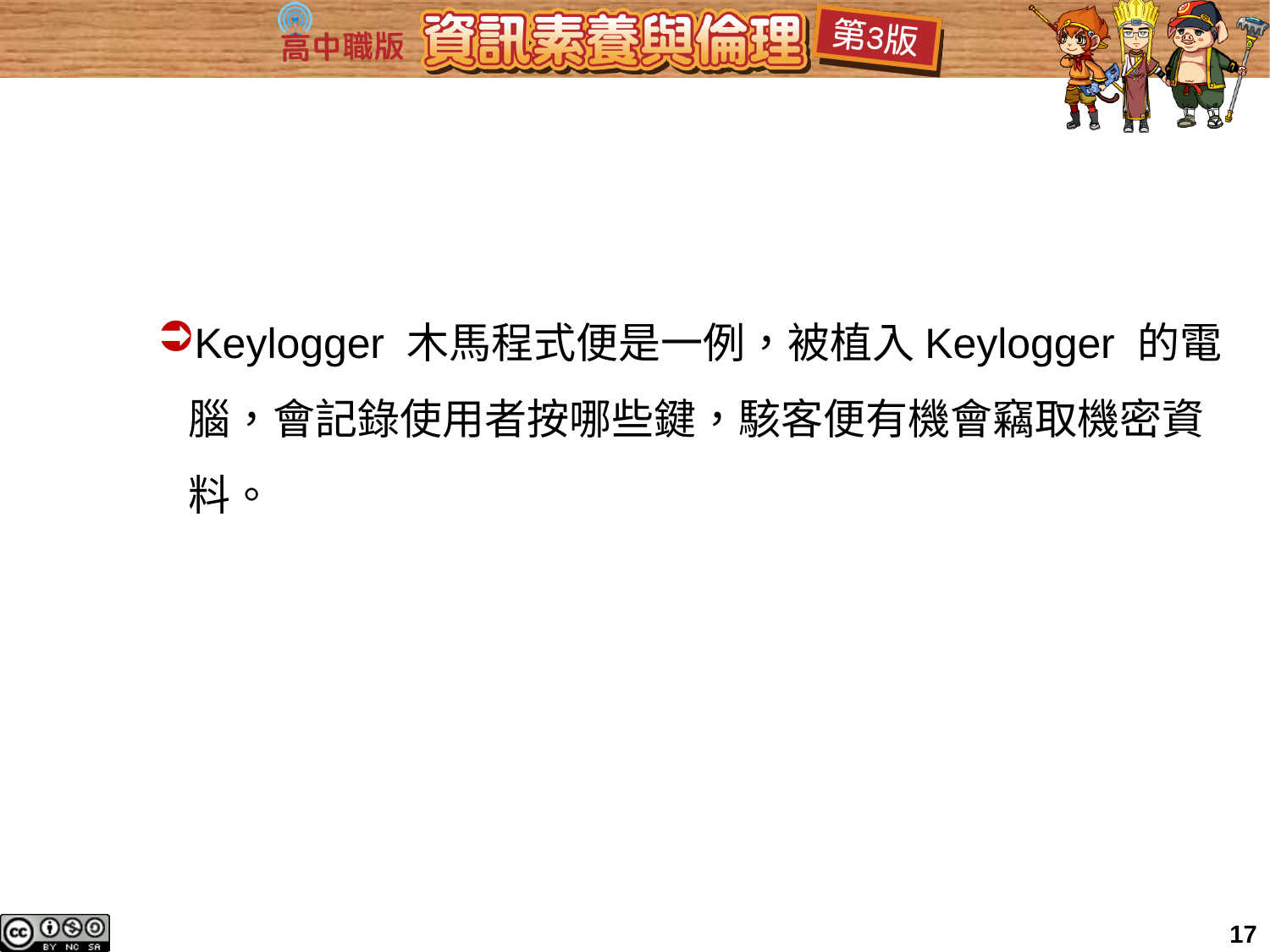

#
Keylogger 木馬程式便是一例，被植入Keylogger 的電腦，會記錄使用者按哪些鍵，駭客便有機會竊取機密資料。

17